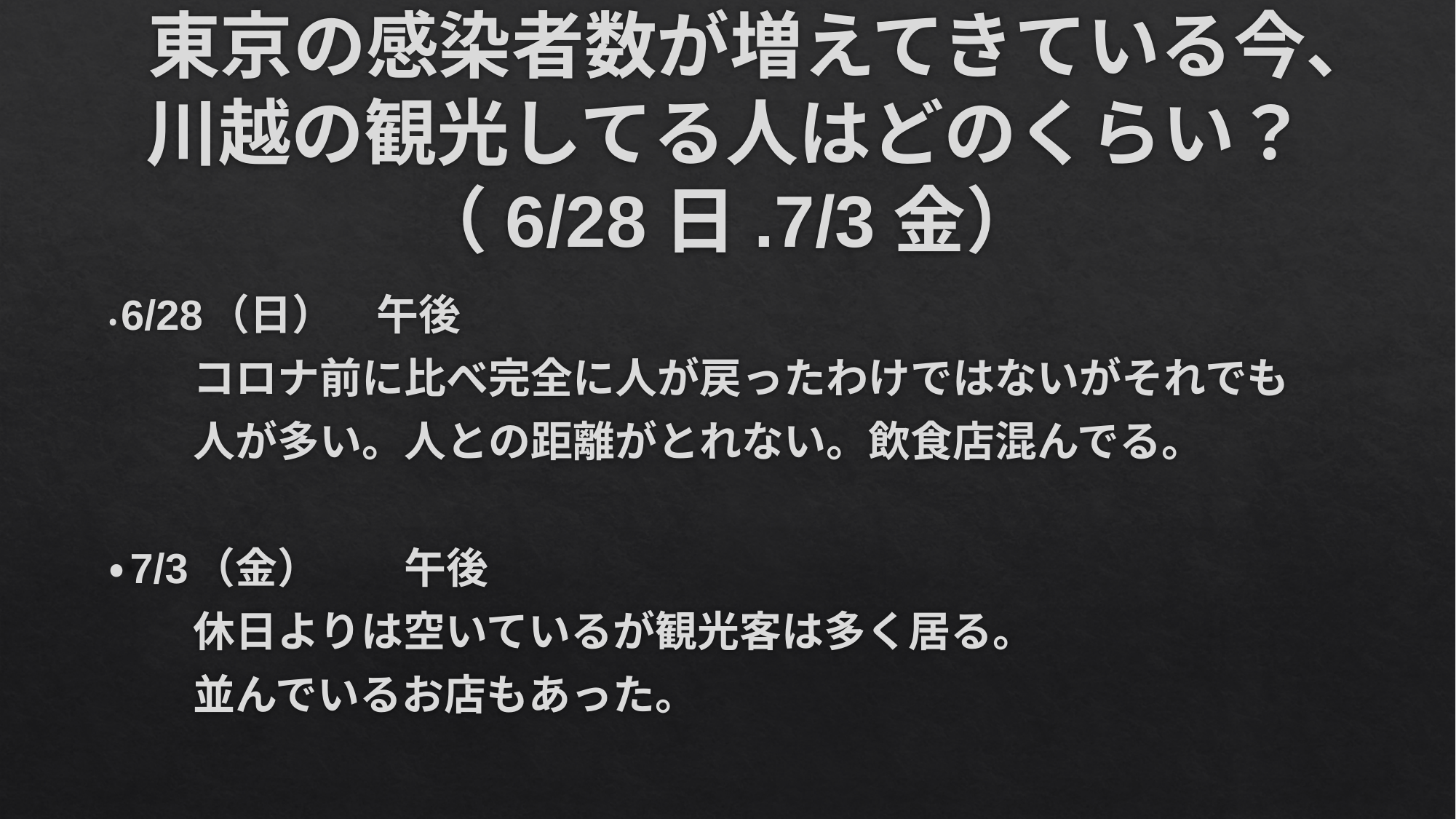

# 東京の感染者数が増えてきている今、川越の観光してる人はどのくらい？（6/28日.7/3金）
・6/28（日）　午後
　　コロナ前に比べ完全に人が戻ったわけではないがそれでも
　　人が多い。人との距離がとれない。飲食店混んでる。

・7/3（金）　　午後
　　休日よりは空いているが観光客は多く居る。
　　並んでいるお店もあった。